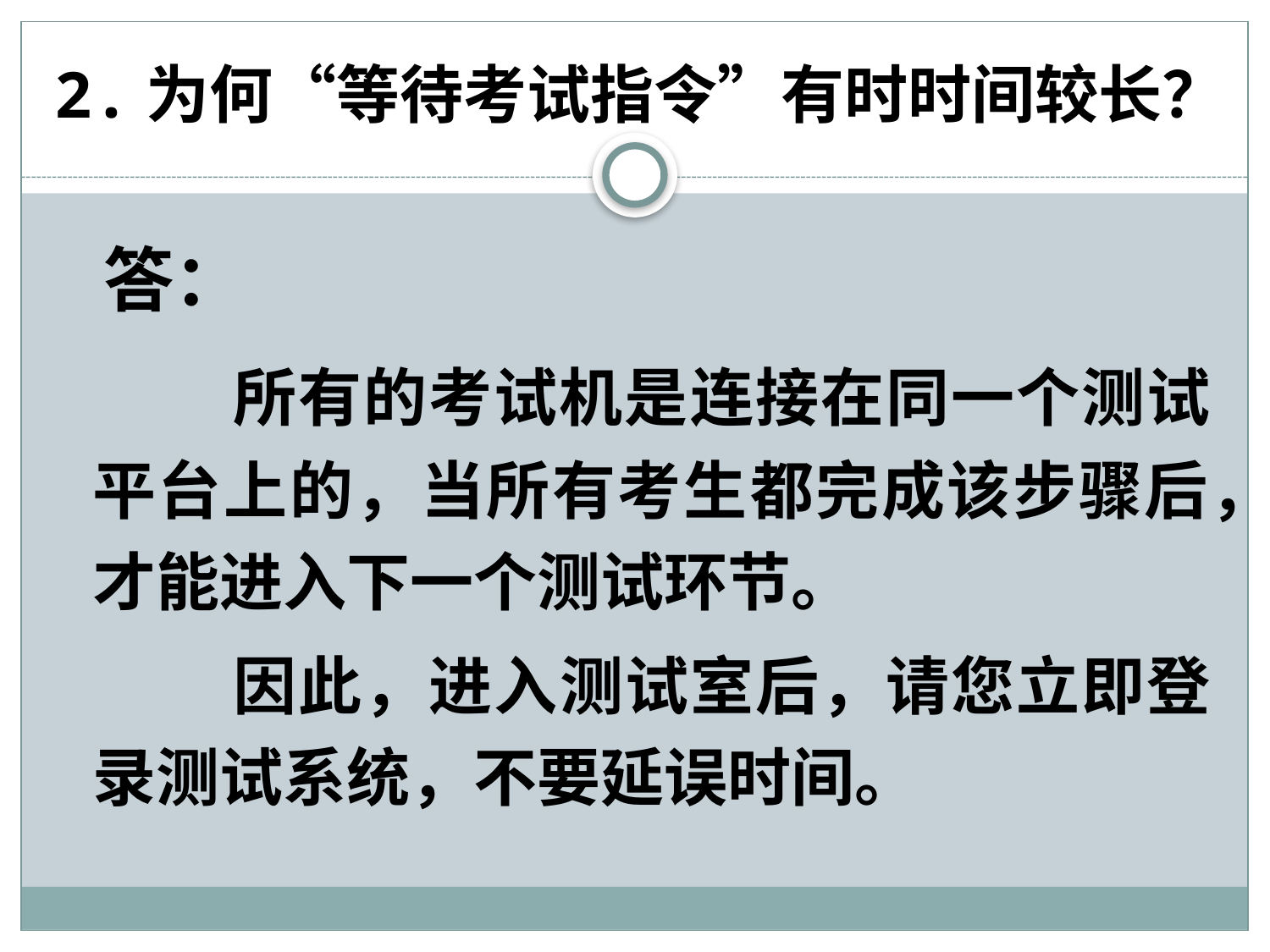

# 2.为何“等待考试指令”有时时间较长？
  答：
         所有的考试机是连接在同一个测试平台上的，当所有考生都完成该步骤后，才能进入下一个测试环节。
          因此，进入测试室后，请您立即登录测试系统，不要延误时间。